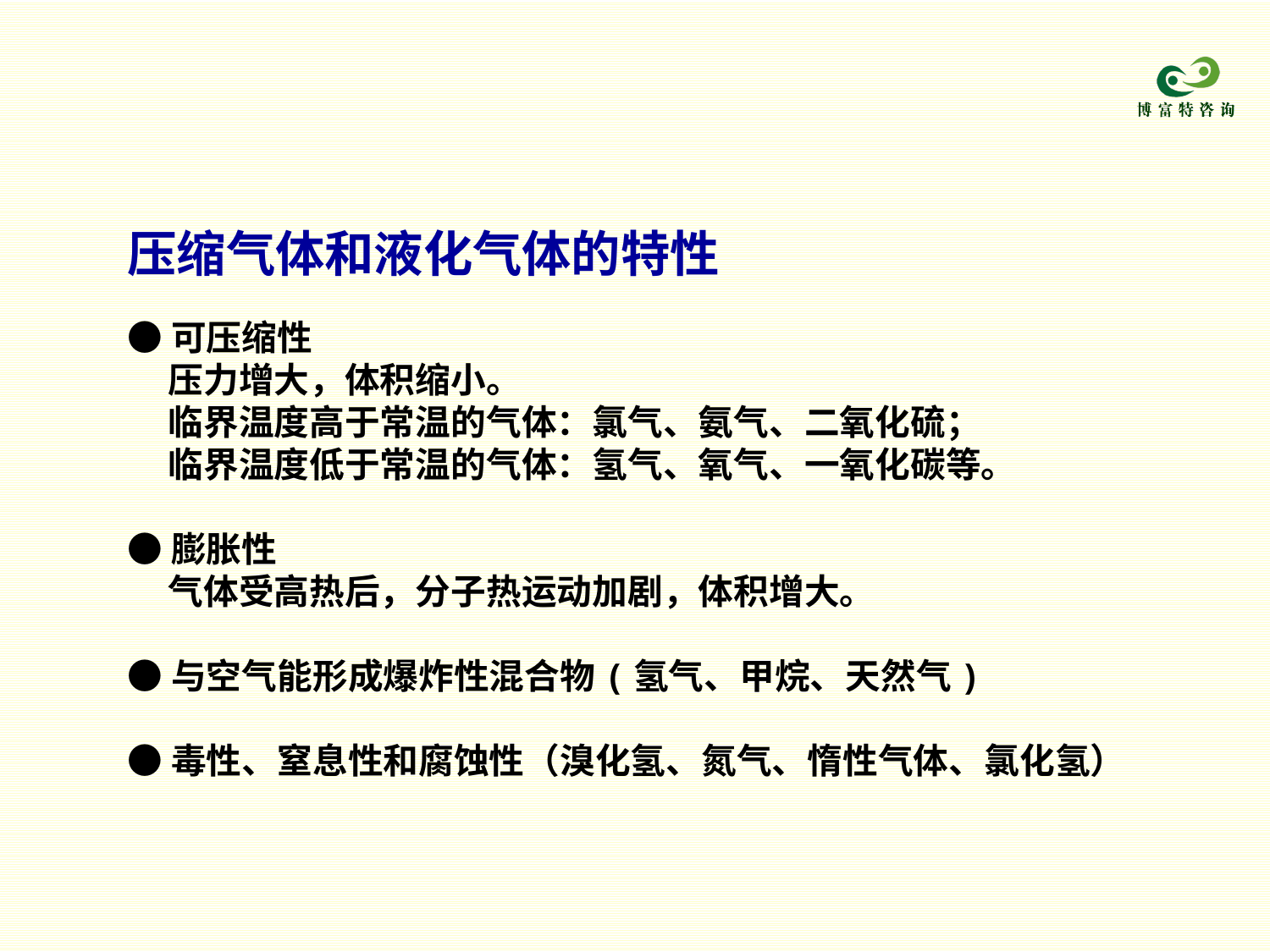

压缩气体和液化气体的特性

●可压缩性
    压力增大，体积缩小。
    临界温度高于常温的气体：氯气、氨气、二氧化硫；
    临界温度低于常温的气体：氢气、氧气、一氧化碳等。

●膨胀性
    气体受高热后，分子热运动加剧，体积增大。

●与空气能形成爆炸性混合物(氢气、甲烷、天然气)

●毒性、窒息性和腐蚀性（溴化氢、氮气、惰性气体、氯化氢）